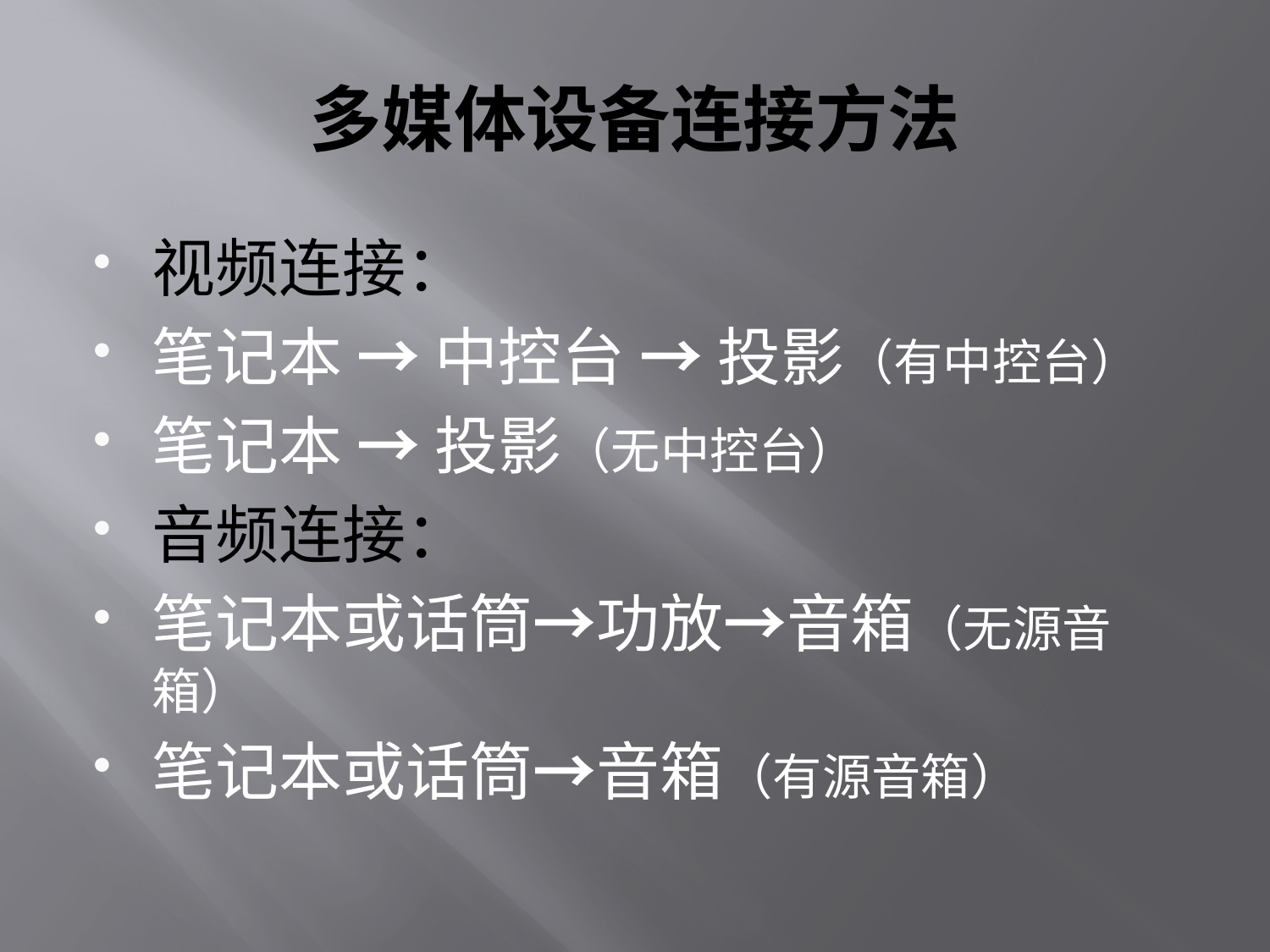

# 多媒体设备连接方法
视频连接：
笔记本 → 中控台 → 投影（有中控台）
笔记本 → 投影（无中控台）
音频连接：
笔记本或话筒→功放→音箱（无源音箱）
笔记本或话筒→音箱（有源音箱）